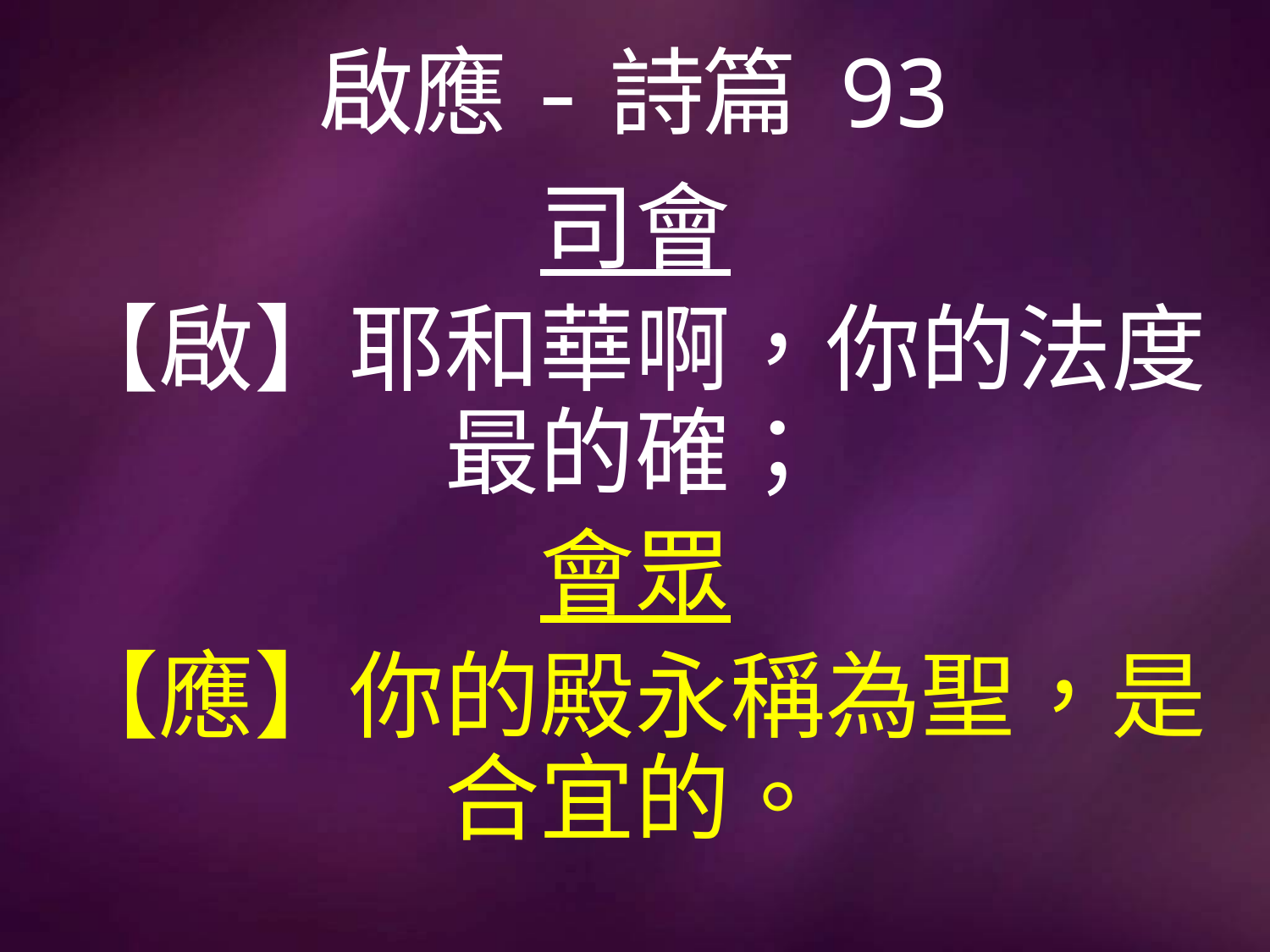

# 啟應-詩篇 93
司會
【啟】耶和華啊，你的法度最的確；
會眾
【應】你的殿永稱為聖，是合宜的。